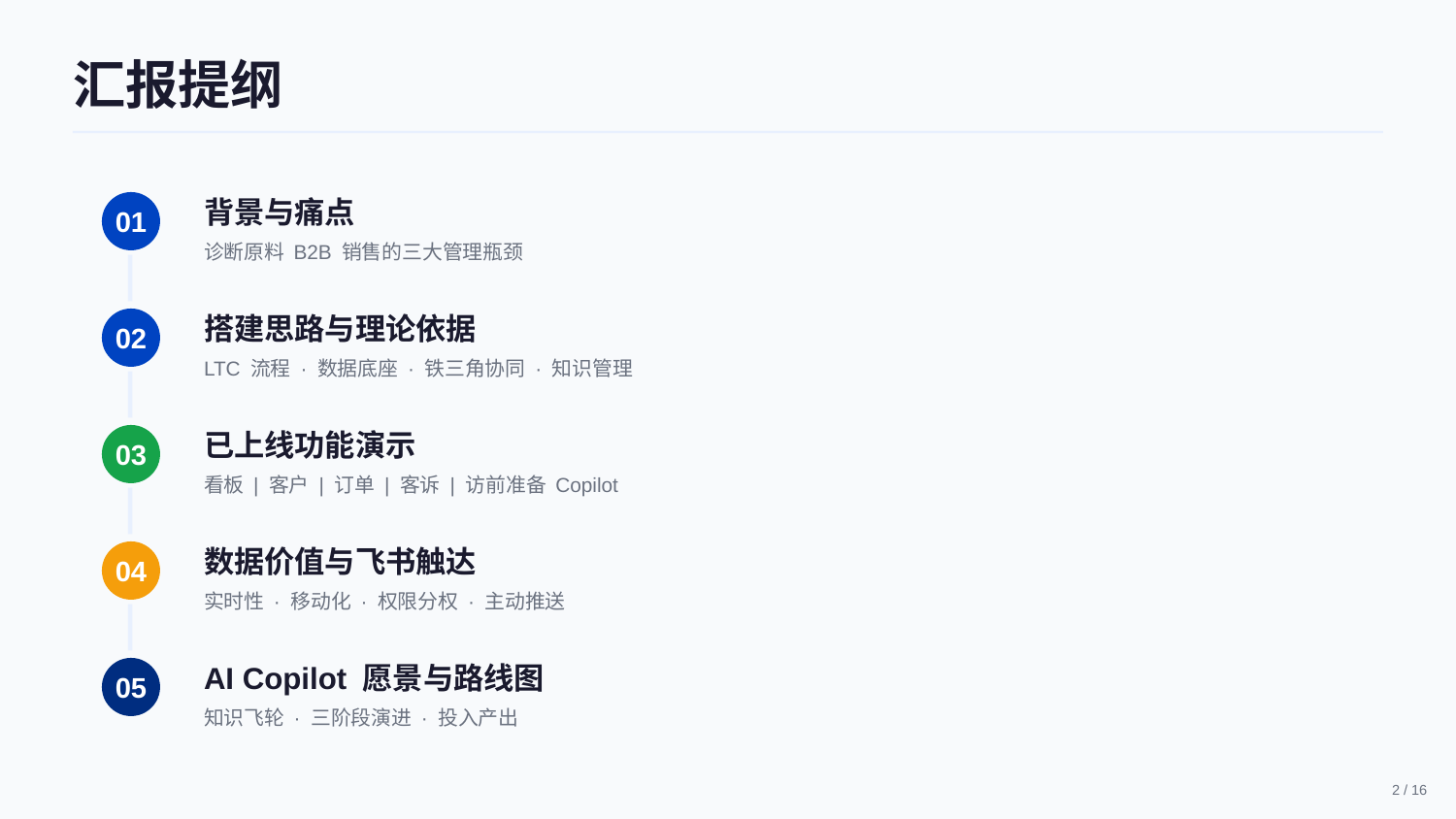

汇报提纲

背景与痛点

01
诊断原料 B2B 销售的三大管理瓶颈

搭建思路与理论依据

02
LTC 流程 · 数据底座 · 铁三角协同 · 知识管理

已上线功能演示

03
看板 | 客户 | 订单 | 客诉 | 访前准备 Copilot

数据价值与飞书触达

04
实时性 · 移动化 · 权限分权 · 主动推送

AI Copilot 愿景与路线图

05
知识飞轮 · 三阶段演进 · 投入产出
2 / 16